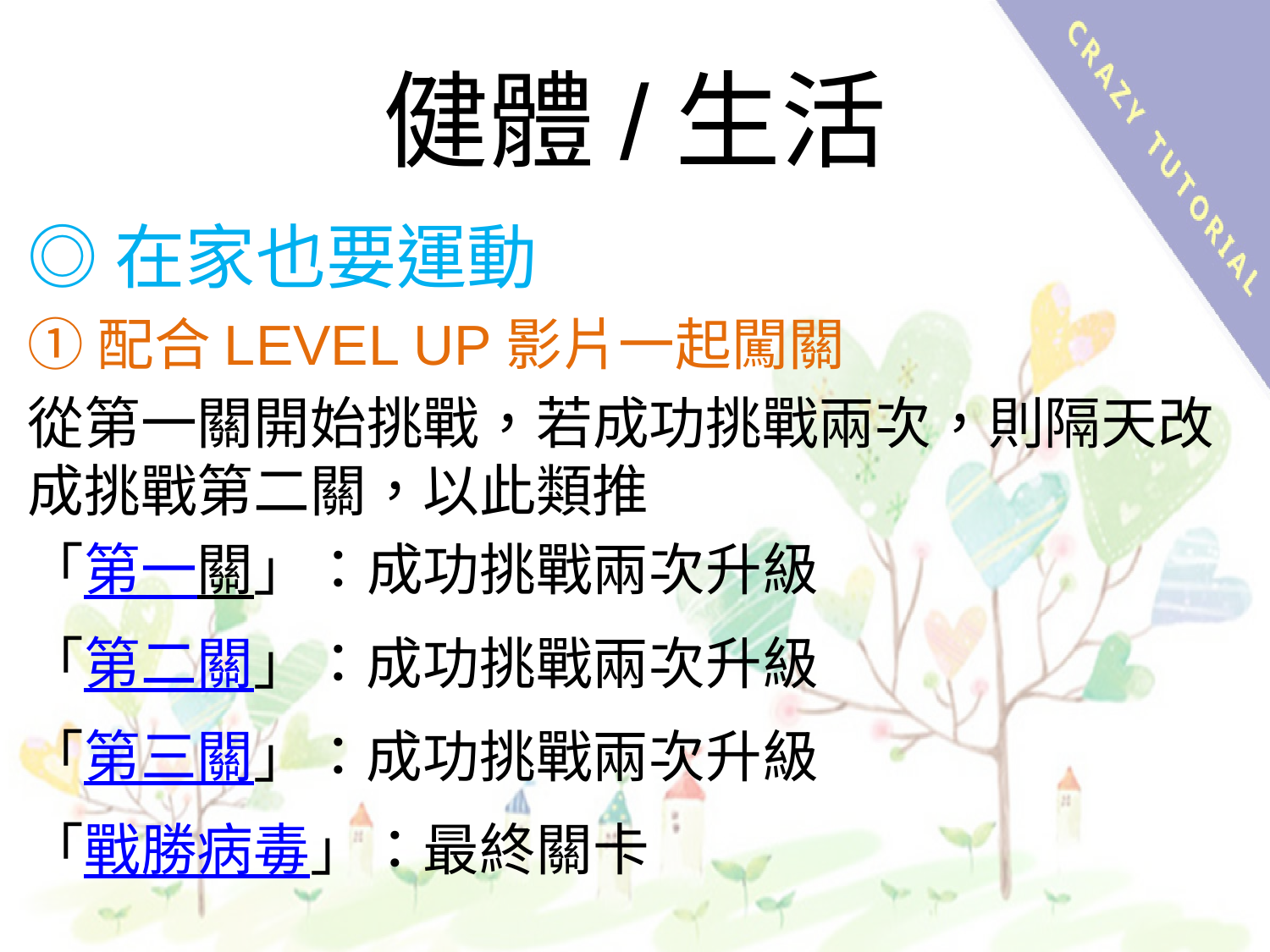

# 健體/生活
◎在家也要運動
①配合LEVEL UP影片一起闖關
從第一關開始挑戰，若成功挑戰兩次，則隔天改成挑戰第二關，以此類推
「第一關」：成功挑戰兩次升級
「第二關」：成功挑戰兩次升級
「第三關」：成功挑戰兩次升級
「戰勝病毒」：最終關卡